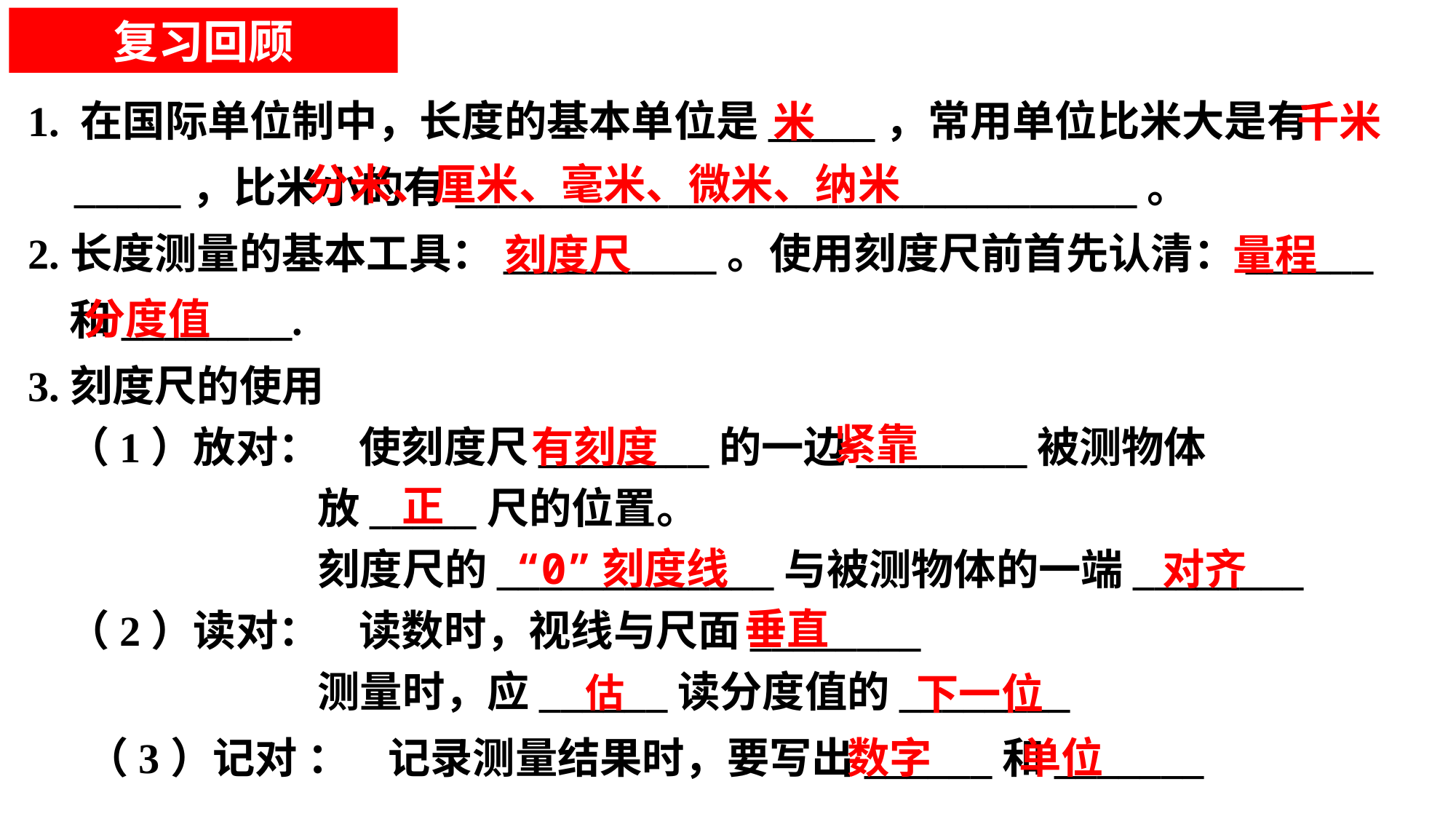

复习回顾
1. 在国际单位制中，长度的基本单位是_____，常用单位比米大是有_____，比米小的有________________________________。
2.长度测量的基本工具：__________。使用刻度尺前首先认清：______和________.
3.刻度尺的使用
   （1）放对：    使刻度尺________的一边________被测物体
                             放_____尺的位置。
                             刻度尺的_____________与被测物体的一端________
   （2）读对：    读数时，视线与尺面________
                             测量时，应______读分度值的________
     （3）记对 ：    记录测量结果时，要写出______和_______
米
千米
分米、厘米、毫米、微米、纳米
刻度尺
量程
分度值
紧靠
有刻度
正
“0”刻度线
对齐
垂直
下一位
估
数字
单位